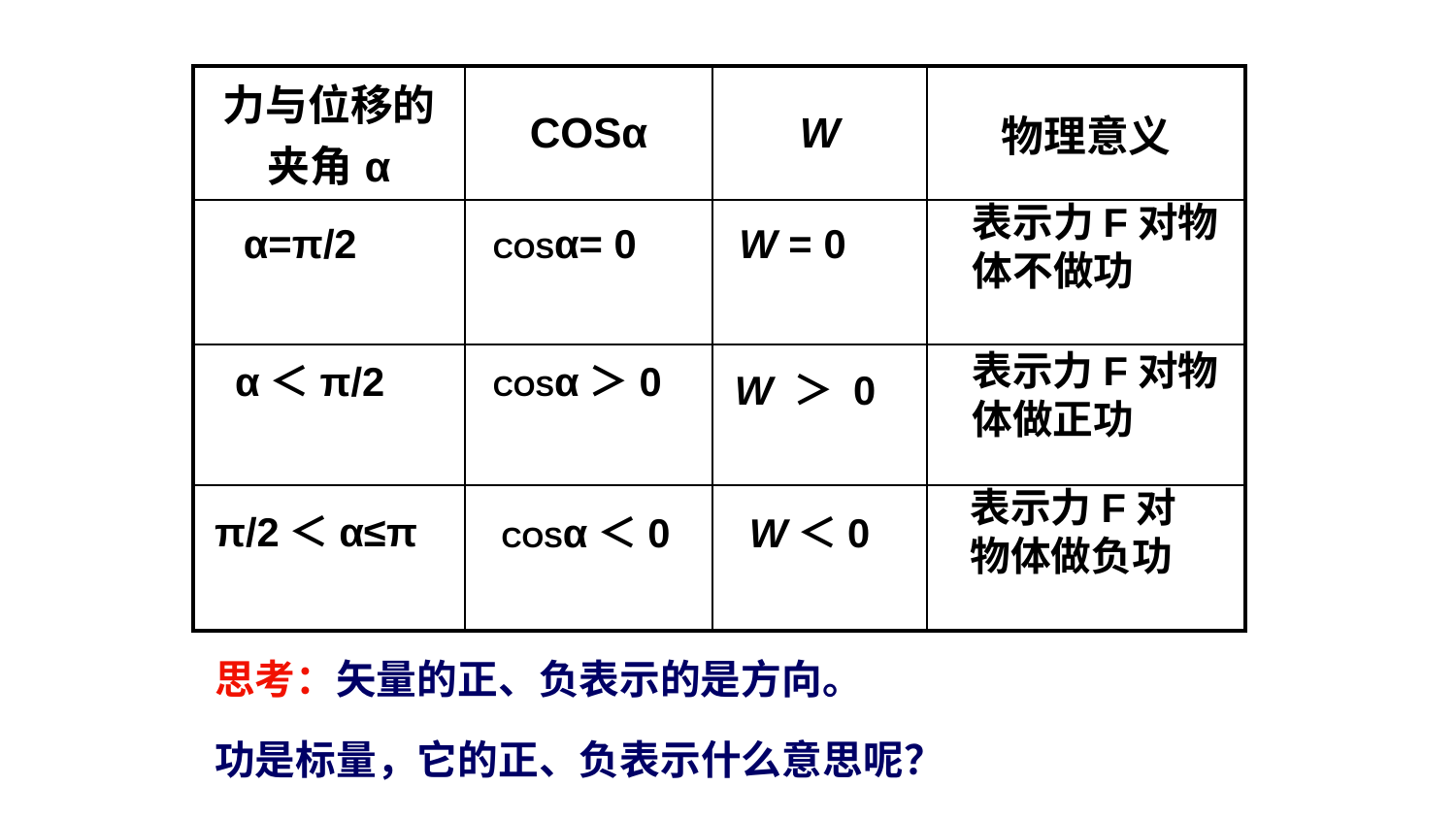

| 力与位移的夹角α | COSα | W | 物理意义 |
| --- | --- | --- | --- |
|  |  |  |  |
|  |  |  |  |
|  |  |  |  |
表示力F对物体不做功
α=π/2
COSα= 0
W = 0
表示力F对物体做正功
α＜π/2
COSα＞0
W ＞ 0
表示力F对物体做负功
π/2＜α≤π
COSα＜0
W＜0
思考：矢量的正、负表示的是方向。
功是标量，它的正、负表示什么意思呢？